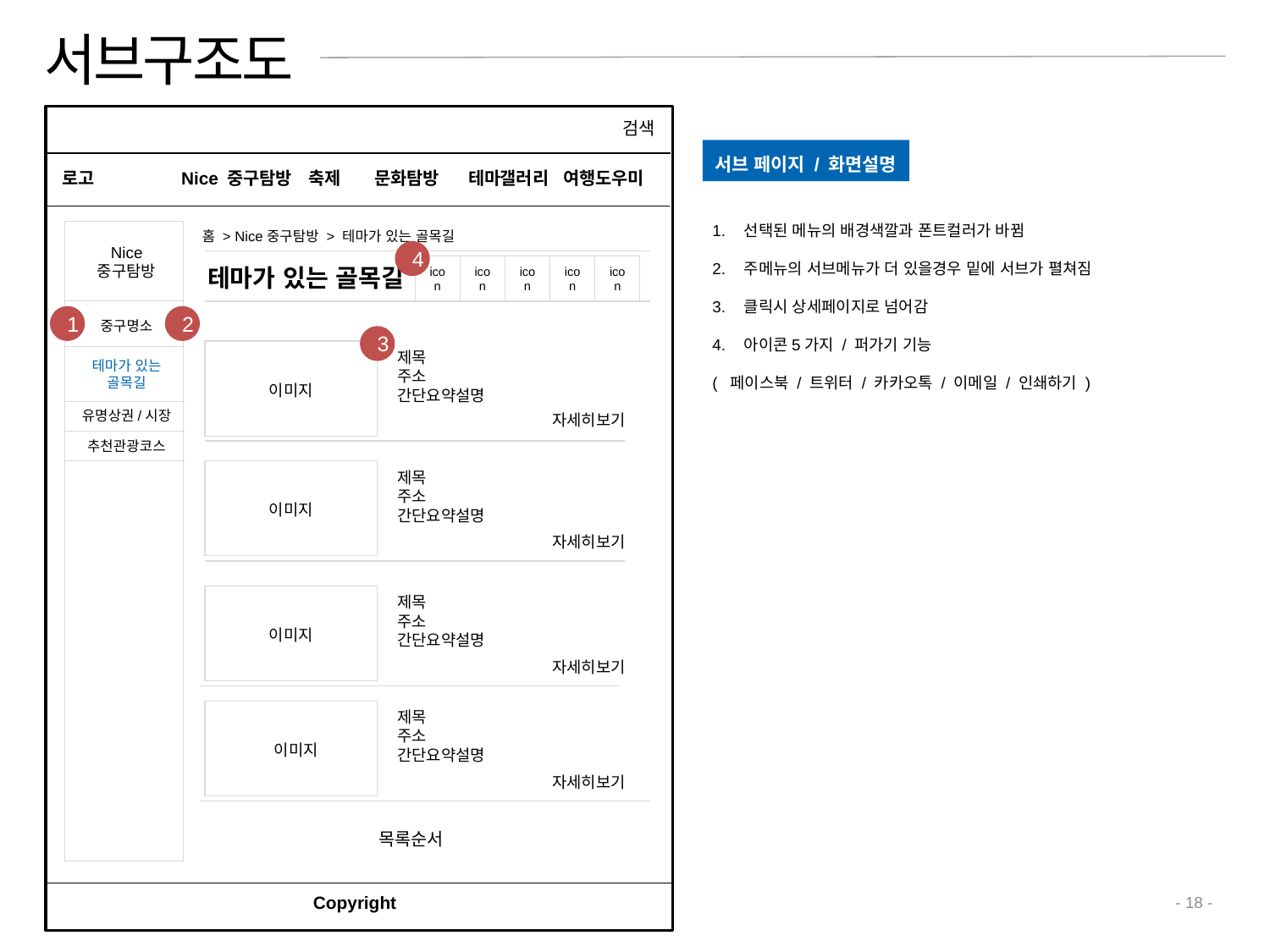

# 서브구조도
ㄷ
검색
서브 페이지 / 화면설명

로고
Nice 중구탐방	축제       문화탐방      테마갤러리   여행도우미
선택된 메뉴의 배경색깔과 폰트컬러가 바뀜
주메뉴의 서브메뉴가 더 있을경우 밑에 서브가 펼쳐짐
클릭시 상세페이지로 넘어감
아이콘5가지 / 퍼가기 기능
(  페이스북 / 트위터 / 카카오톡 / 이메일 / 인쇄하기 )

Nice
중구탐방
홈 > Nice중구탐방 > 테마가 있는 골목길
4
테마가 있는 골목길
icon
icon
icon
icon
icon

중구명소
1
2
3

이미지
제목
주소
간단요약설명
테마가 있는
골목길
유명상권/시장
자세히보기
추천관광코스

이미지
제목
주소
간단요약설명
자세히보기

이미지
제목
주소
간단요약설명
자세히보기

이미지
제목
주소
간단요약설명
자세히보기
목록순서
Copyright